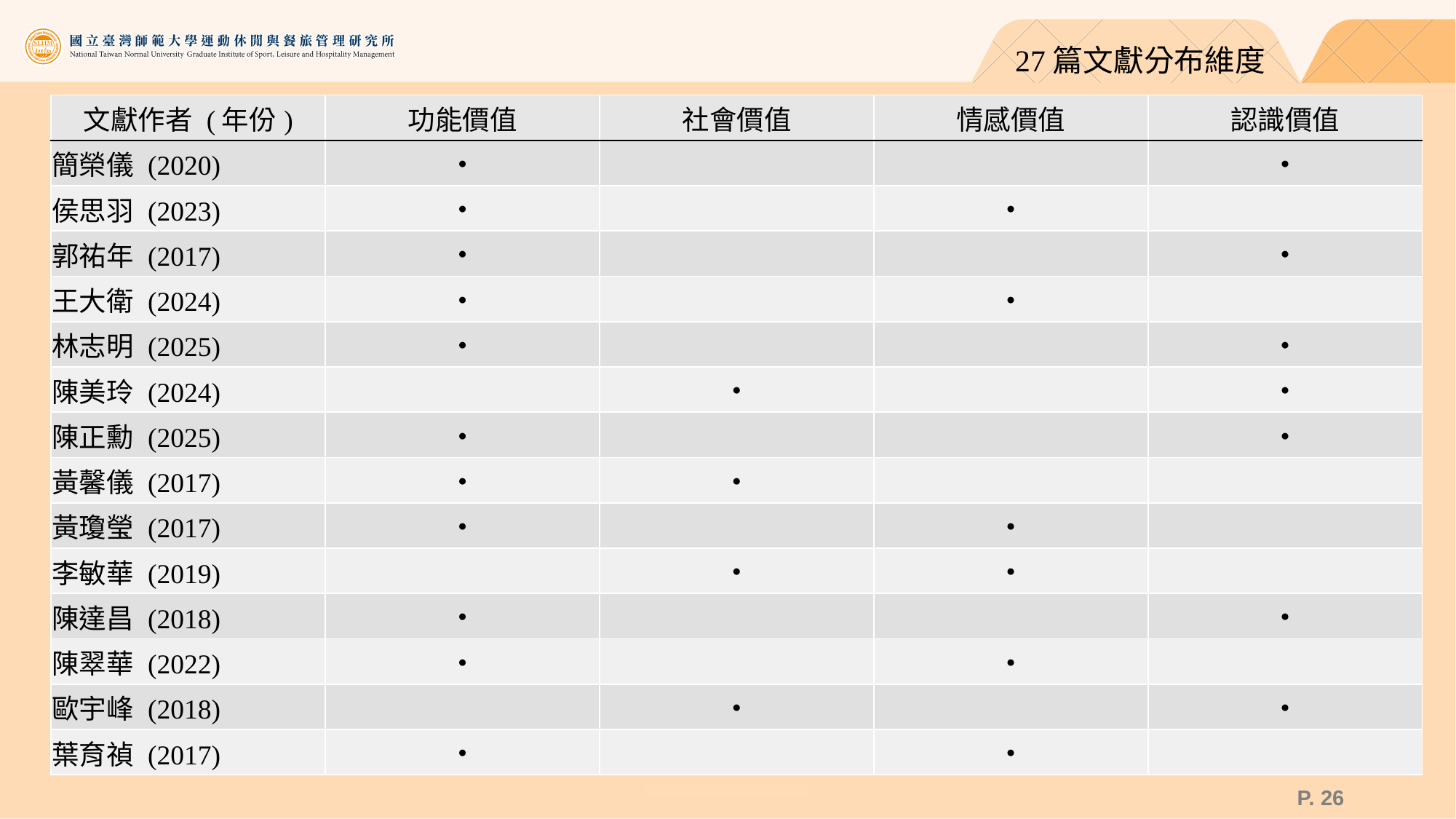

27篇文獻分布維度
| 文獻作者 (年份) | 功能價值 | 社會價值 | 情感價值 | 認識價值 |
| --- | --- | --- | --- | --- |
| 簡榮儀 (2020) | ● |  |  | ● |
| 侯思羽 (2023) | ● |  | ● |  |
| 郭祐年 (2017) | ● |  |  | ● |
| 王大衛 (2024) | ● |  | ● |  |
| 林志明 (2025) | ● |  |  | ● |
| 陳美玲 (2024) |  | ● |  | ● |
| 陳正勳 (2025) | ● |  |  | ● |
| 黃馨儀 (2017) | ● | ● |  |  |
| 黃瓊瑩 (2017) | ● |  | ● |  |
| 李敏華 (2019) |  | ● | ● |  |
| 陳達昌 (2018) | ● |  |  | ● |
| 陳翠華 (2022) | ● |  | ● |  |
| 歐宇峰 (2018) |  | ● |  | ● |
| 葉育禎 (2017) | ● |  | ● |  |
P. 26